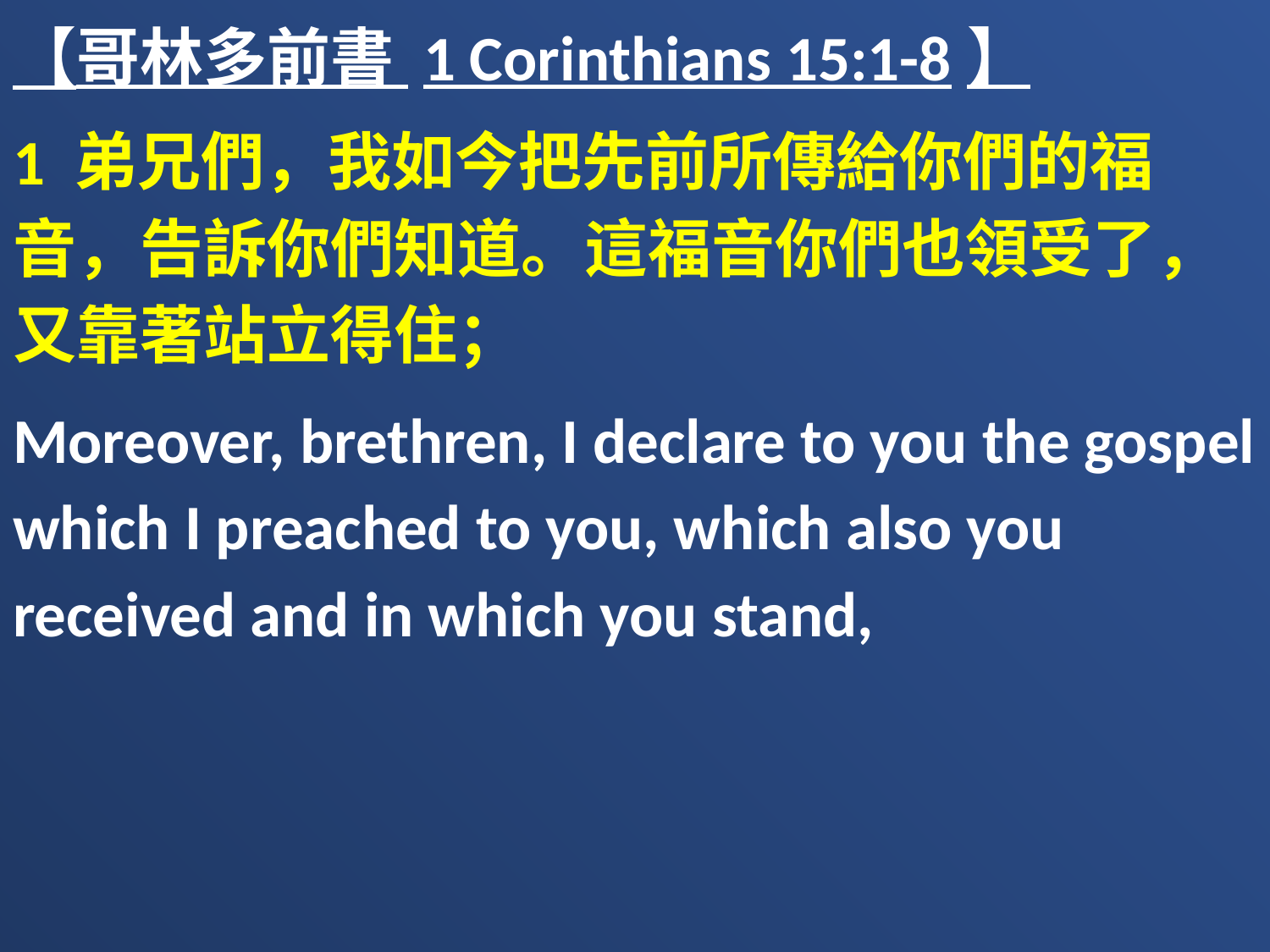

【哥林多前書 1 Corinthians 15:1-8】
1 弟兄們，我如今把先前所傳給你們的福音，告訴你們知道。這福音你們也領受了，又靠著站立得住；
Moreover, brethren, I declare to you the gospel which I preached to you, which also you received and in which you stand,